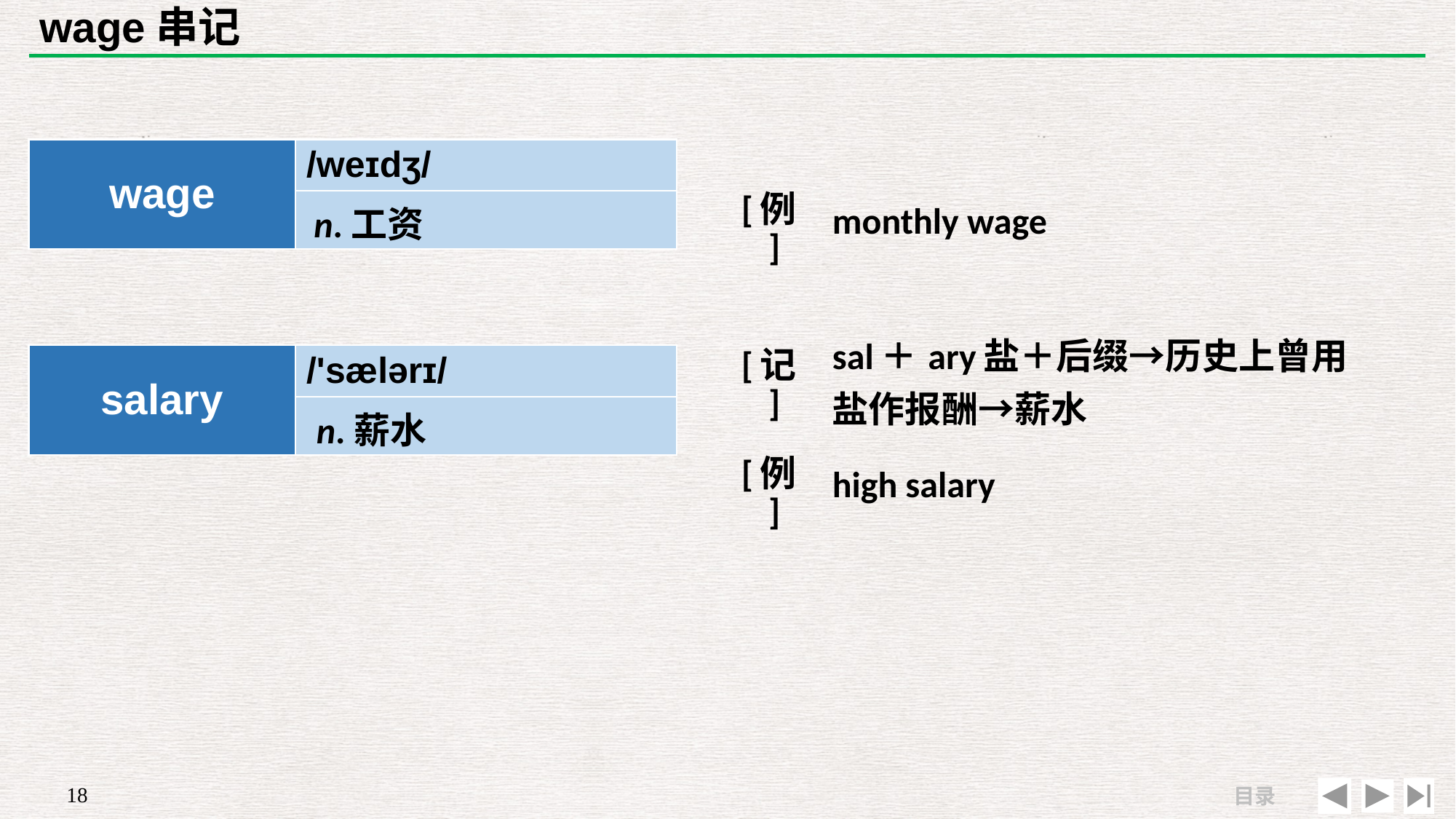

# wage串记

|  |  |
| --- | --- |
| [例] | monthly wage |
| wage | /weɪdʒ/ |
| --- | --- |
|  |  |
n.工资
| [记] | sal＋ary盐＋后缀→历史上曾用盐作报酬→薪水 |
| --- | --- |
| [例] | high salary |
| salary | /'sælərɪ/ |
| --- | --- |
|  |  |
n.薪水